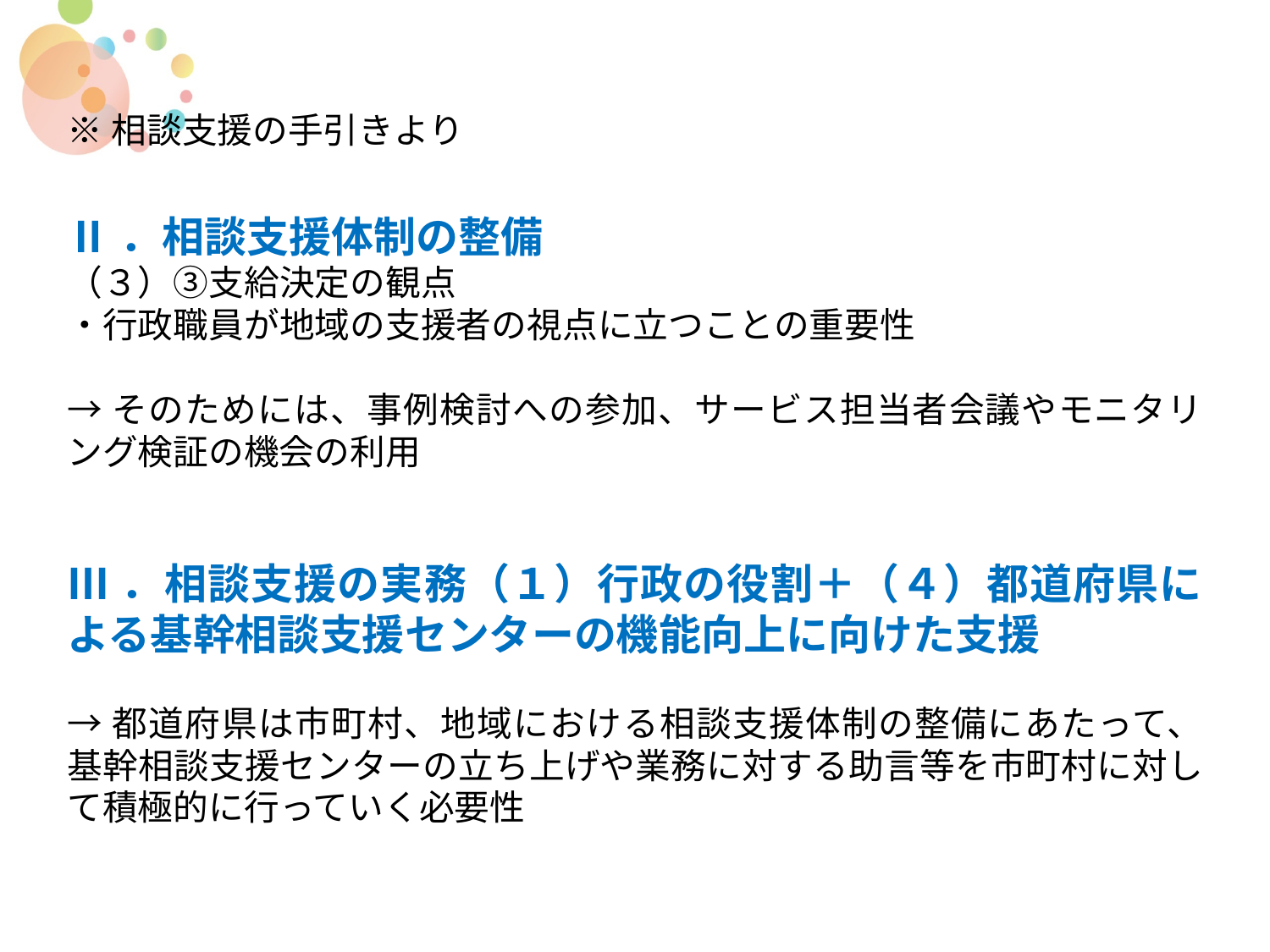

※相談支援の手引きより

Ⅱ．相談支援体制の整備
（３）③支給決定の観点
・行政職員が地域の支援者の視点に立つことの重要性

→そのためには、事例検討への参加、サービス担当者会議やモニタリング検証の機会の利用

Ⅲ．相談支援の実務（１）行政の役割＋（４）都道府県による基幹相談支援センターの機能向上に向けた支援

→都道府県は市町村、地域における相談支援体制の整備にあたって、基幹相談支援センターの立ち上げや業務に対する助言等を市町村に対して積極的に行っていく必要性